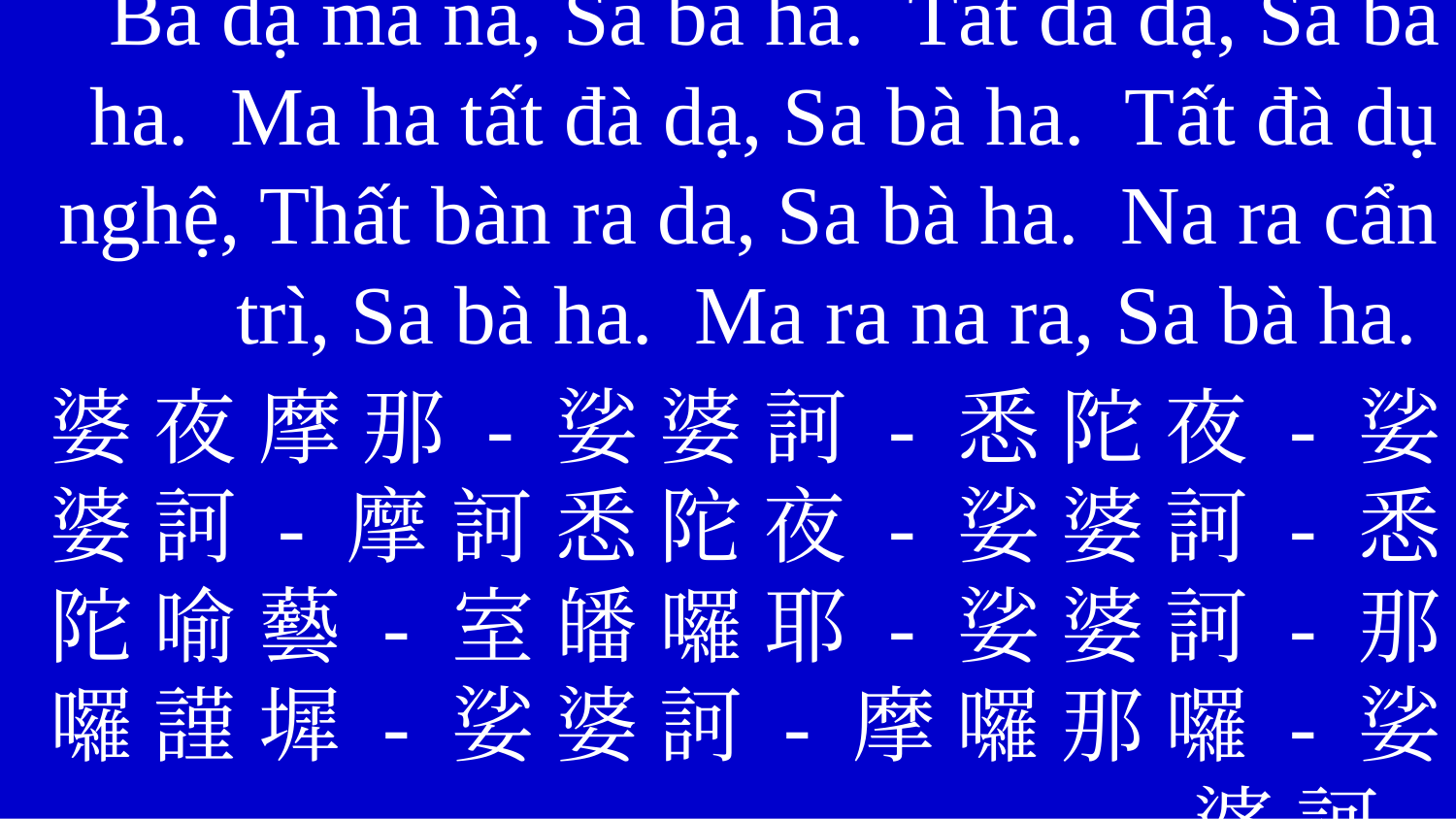

Bà dạ ma na, Sa bà ha.  Tất đà dạ, Sa bà ha.  Ma ha tất đà dạ, Sa bà ha.  Tất đà dụ nghệ, Thất bàn ra da, Sa bà ha.  Na ra cẩn trì, Sa bà ha.  Ma ra na ra, Sa bà ha.
婆 夜 摩 那 - 娑 婆 訶 - 悉 陀 夜 - 娑 婆 訶 - 摩 訶 悉 陀 夜 - 娑 婆 訶 - 悉 陀 喻 藝 - 室 皤 囉 耶 - 娑 婆 訶 - 那 囉 謹 墀 - 娑 婆 訶 - 摩 囉 那 囉 - 娑 婆 訶.